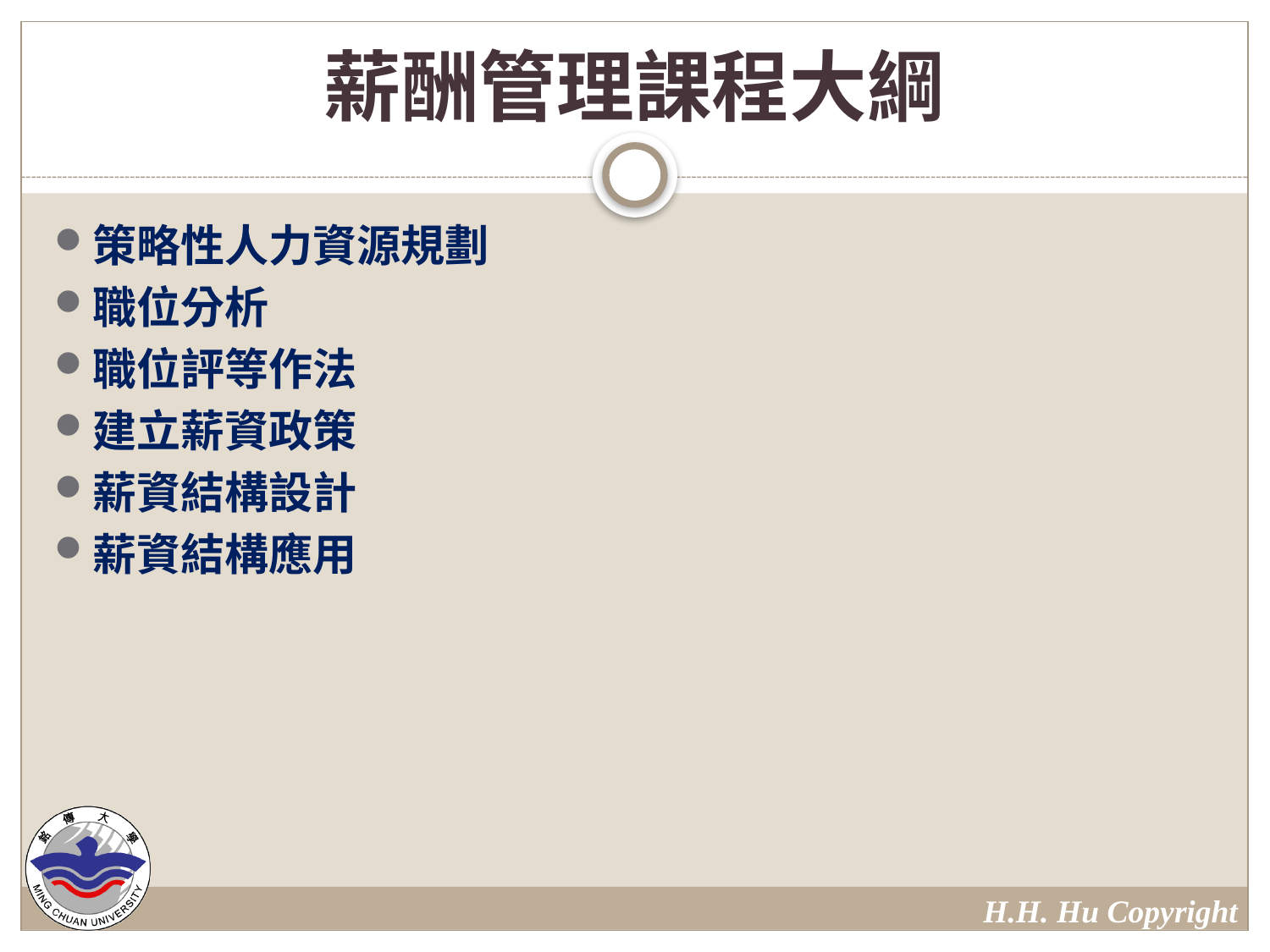

# 薪酬管理課程大綱
策略性人力資源規劃
職位分析
職位評等作法
建立薪資政策
薪資結構設計
薪資結構應用